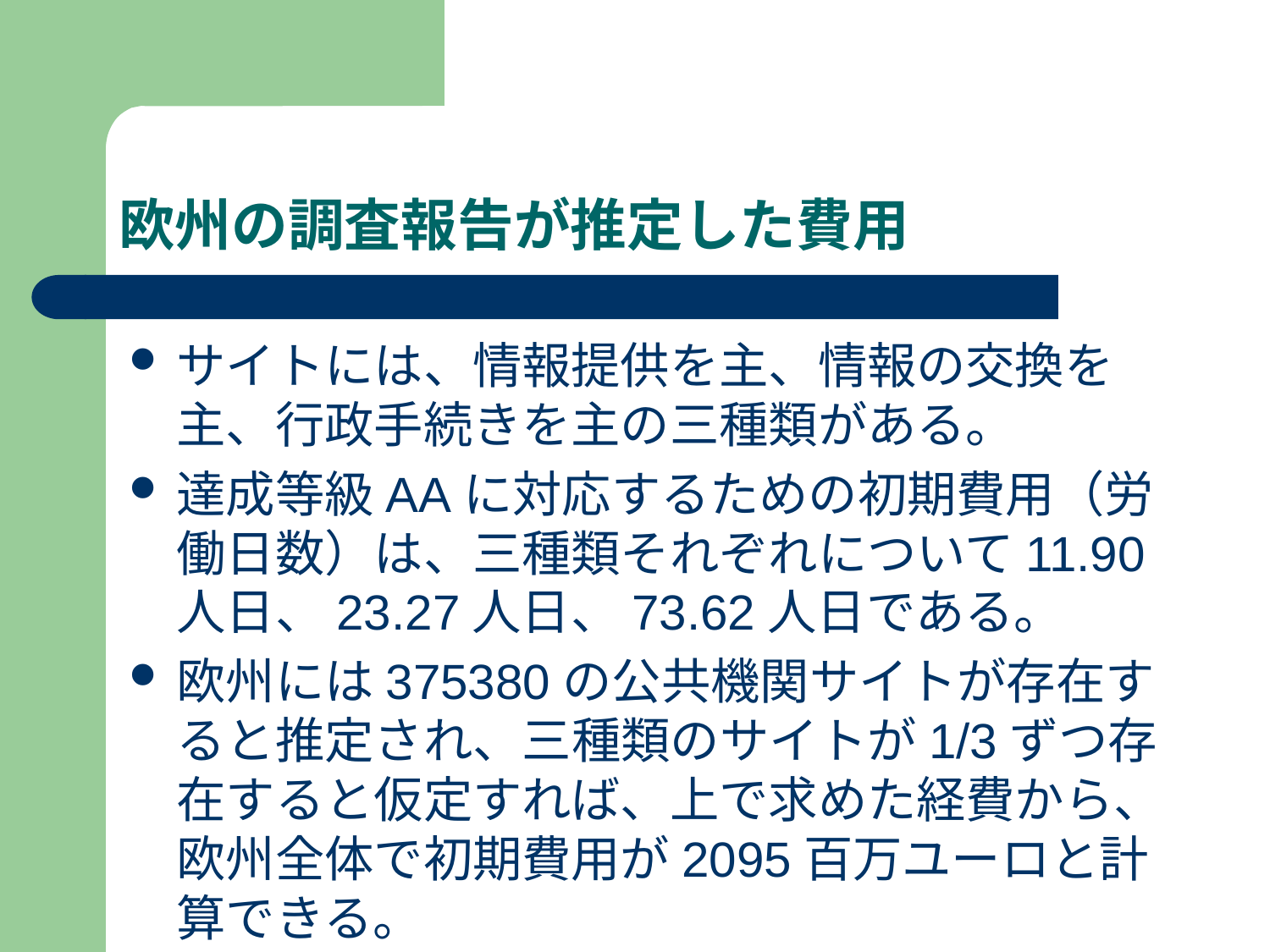

# 欧州の調査報告が推定した費用
サイトには、情報提供を主、情報の交換を主、行政手続きを主の三種類がある。
達成等級AAに対応するための初期費用（労働日数）は、三種類それぞれについて11.90人日、23.27人日、73.62人日である。
欧州には375380の公共機関サイトが存在すると推定され、三種類のサイトが1/3ずつ存在すると仮定すれば、上で求めた経費から、欧州全体で初期費用が2095百万ユーロと計算できる。